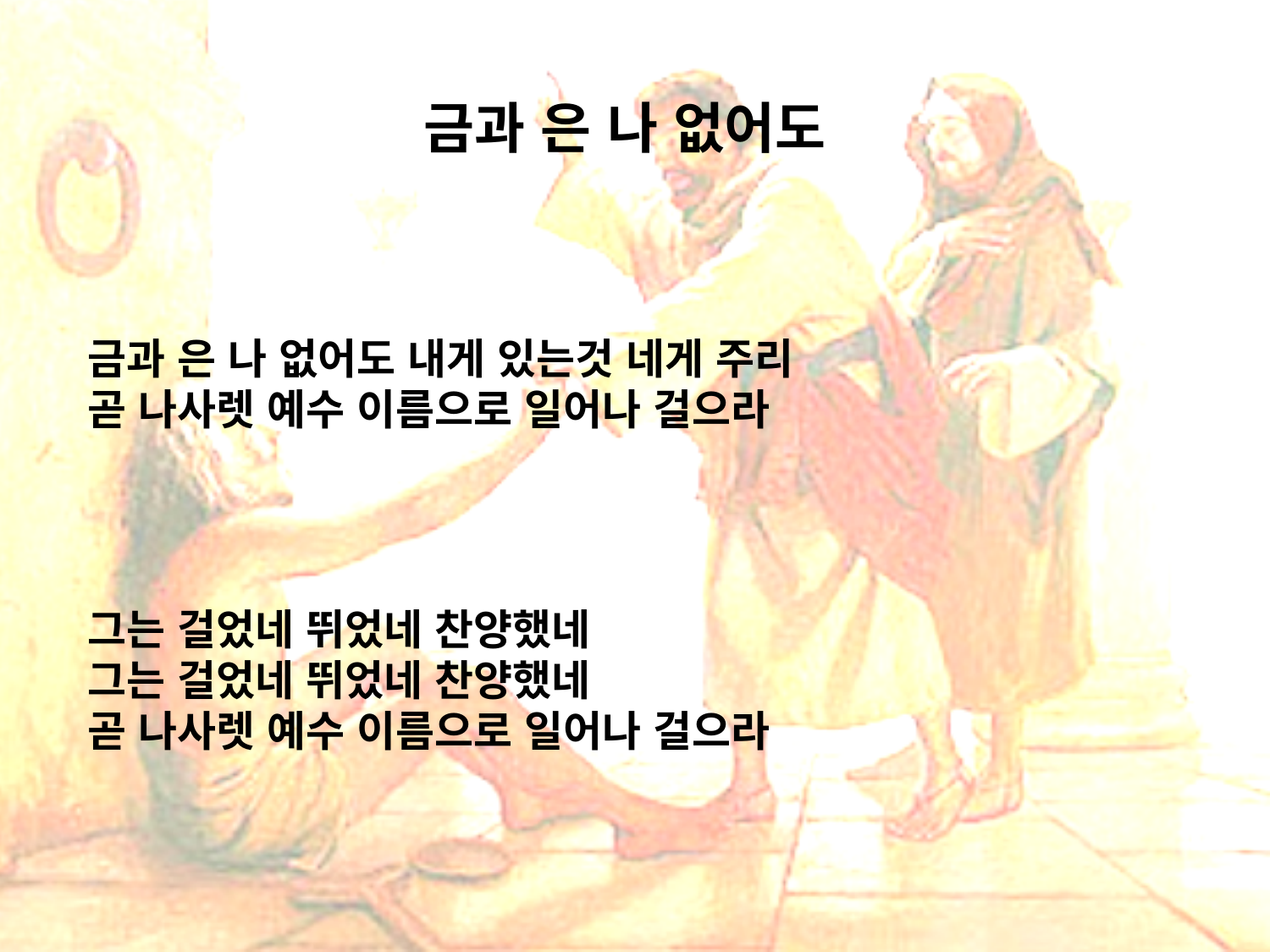

# 금과 은 나 없어도
금과 은 나 없어도 내게 있는것 네게 주리
곧 나사렛 예수 이름으로 일어나 걸으라

그는 걸었네 뛰었네 찬양했네
그는 걸었네 뛰었네 찬양했네
곧 나사렛 예수 이름으로 일어나 걸으라